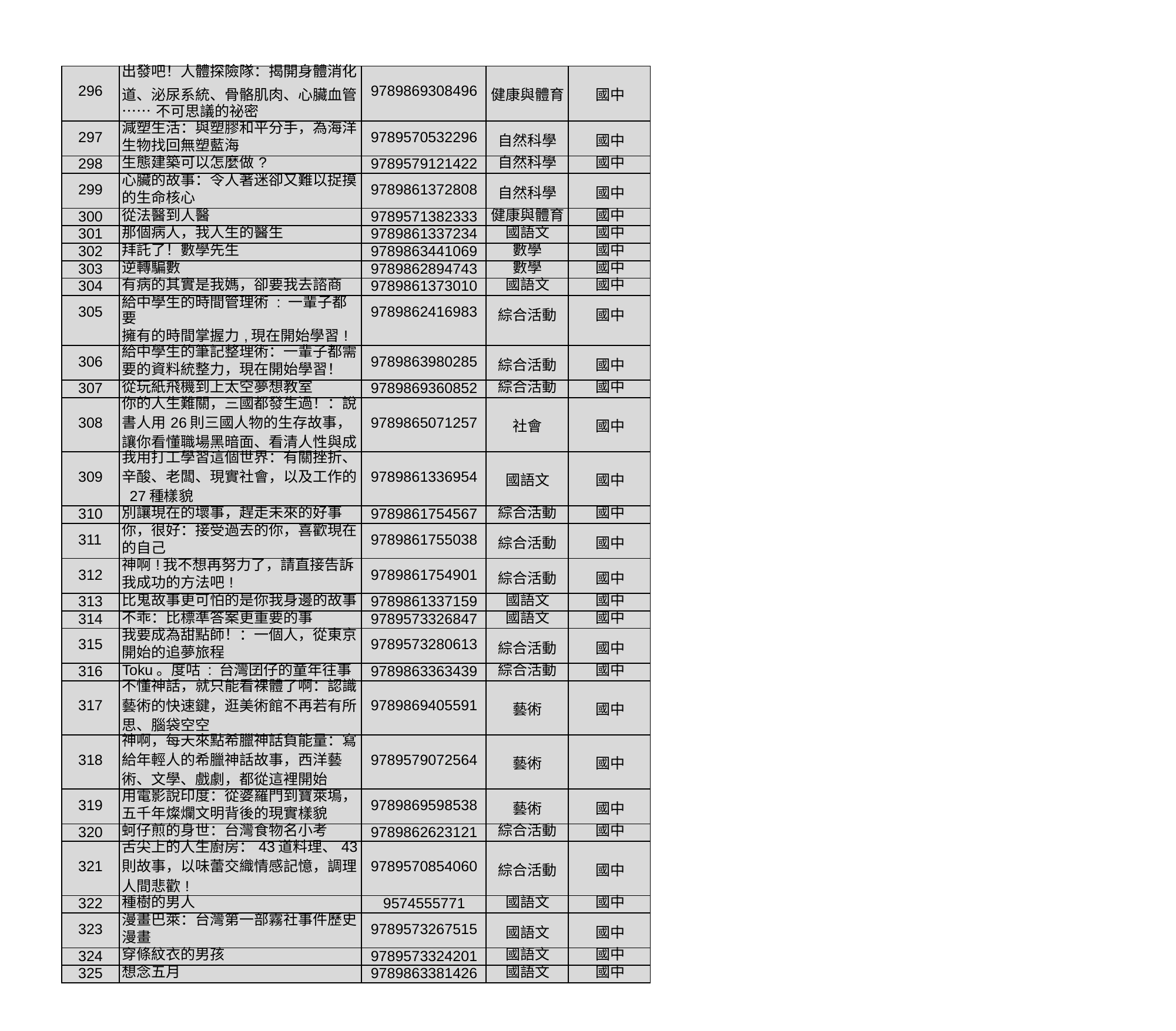

| 296 | 出發吧！人體探險隊：揭開身體消化 道、泌尿系統、骨骼肌肉、心臟血管 ……不可思議的祕密 | 9789869308496 | 健康與體育 | 國中 |
| --- | --- | --- | --- | --- |
| 297 | 減塑生活：與塑膠和平分手，為海洋 生物找回無塑藍海 | 9789570532296 | 自然科學 | 國中 |
| 298 | 生態建築可以怎麼做? | 9789579121422 | 自然科學 | 國中 |
| 299 | 心臟的故事：令人著迷卻又難以捉摸 的生命核心 | 9789861372808 | 自然科學 | 國中 |
| 300 | 從法醫到人醫 | 9789571382333 | 健康與體育 | 國中 |
| 301 | 那個病人，我人生的醫生 | 9789861337234 | 國語文 | 國中 |
| 302 | 拜託了！數學先生 | 9789863441069 | 數學 | 國中 |
| 303 | 逆轉騙數 | 9789862894743 | 數學 | 國中 |
| 304 | 有病的其實是我媽，卻要我去諮商 | 9789861373010 | 國語文 | 國中 |
| 305 | 給中學生的時間管理術 : 一輩子都要 擁有的時間掌握力,現在開始學習! | 9789862416983 | 綜合活動 | 國中 |
| 306 | 給中學生的筆記整理術：一輩子都需 要的資料統整力，現在開始學習！ | 9789863980285 | 綜合活動 | 國中 |
| 307 | 從玩紙飛機到上太空夢想教室 | 9789869360852 | 綜合活動 | 國中 |
| 308 | 你的人生難關，三國都發生過！：說 書人用26則三國人物的生存故事， 讓你看懂職場黑暗面、看清人性與成 | 9789865071257 | 社會 | 國中 |
| 309 | 我用打工學習這個世界：有關挫折、 辛酸、老闆、現實社會，以及工作的 27種樣貌 | 9789861336954 | 國語文 | 國中 |
| 310 | 別讓現在的壞事，趕走未來的好事 | 9789861754567 | 綜合活動 | 國中 |
| 311 | 你，很好：接受過去的你，喜歡現在 的自己 | 9789861755038 | 綜合活動 | 國中 |
| 312 | 神啊!我不想再努力了，請直接告訴 我成功的方法吧! | 9789861754901 | 綜合活動 | 國中 |
| 313 | 比鬼故事更可怕的是你我身邊的故事 | 9789861337159 | 國語文 | 國中 |
| 314 | 不乖：比標準答案更重要的事 | 9789573326847 | 國語文 | 國中 |
| 315 | 我要成為甜點師！：一個人，從東京 開始的追夢旅程 | 9789573280613 | 綜合活動 | 國中 |
| 316 | Toku。度咕 : 台灣囝仔的童年往事 | 9789863363439 | 綜合活動 | 國中 |
| 317 | 不懂神話，就只能看裸體了啊：認識 藝術的快速鍵，逛美術館不再若有所 思、腦袋空空 | 9789869405591 | 藝術 | 國中 |
| 318 | 神啊，每天來點希臘神話負能量：寫 給年輕人的希臘神話故事，西洋藝 術、文學、戲劇，都從這裡開始 | 9789579072564 | 藝術 | 國中 |
| 319 | 用電影說印度：從婆羅門到寶萊塢， 五千年燦爛文明背後的現實樣貌 | 9789869598538 | 藝術 | 國中 |
| 320 | 蚵仔煎的身世：台灣食物名小考 | 9789862623121 | 綜合活動 | 國中 |
| 321 | 舌尖上的人生廚房：43道料理、43 則故事，以味蕾交織情感記憶，調理 人間悲歡! | 9789570854060 | 綜合活動 | 國中 |
| 322 | 種樹的男人 | 9574555771 | 國語文 | 國中 |
| 323 | 漫畫巴萊：台灣第一部霧社事件歷史 漫畫 | 9789573267515 | 國語文 | 國中 |
| 324 | 穿條紋衣的男孩 | 9789573324201 | 國語文 | 國中 |
| 325 | 想念五月 | 9789863381426 | 國語文 | 國中 |